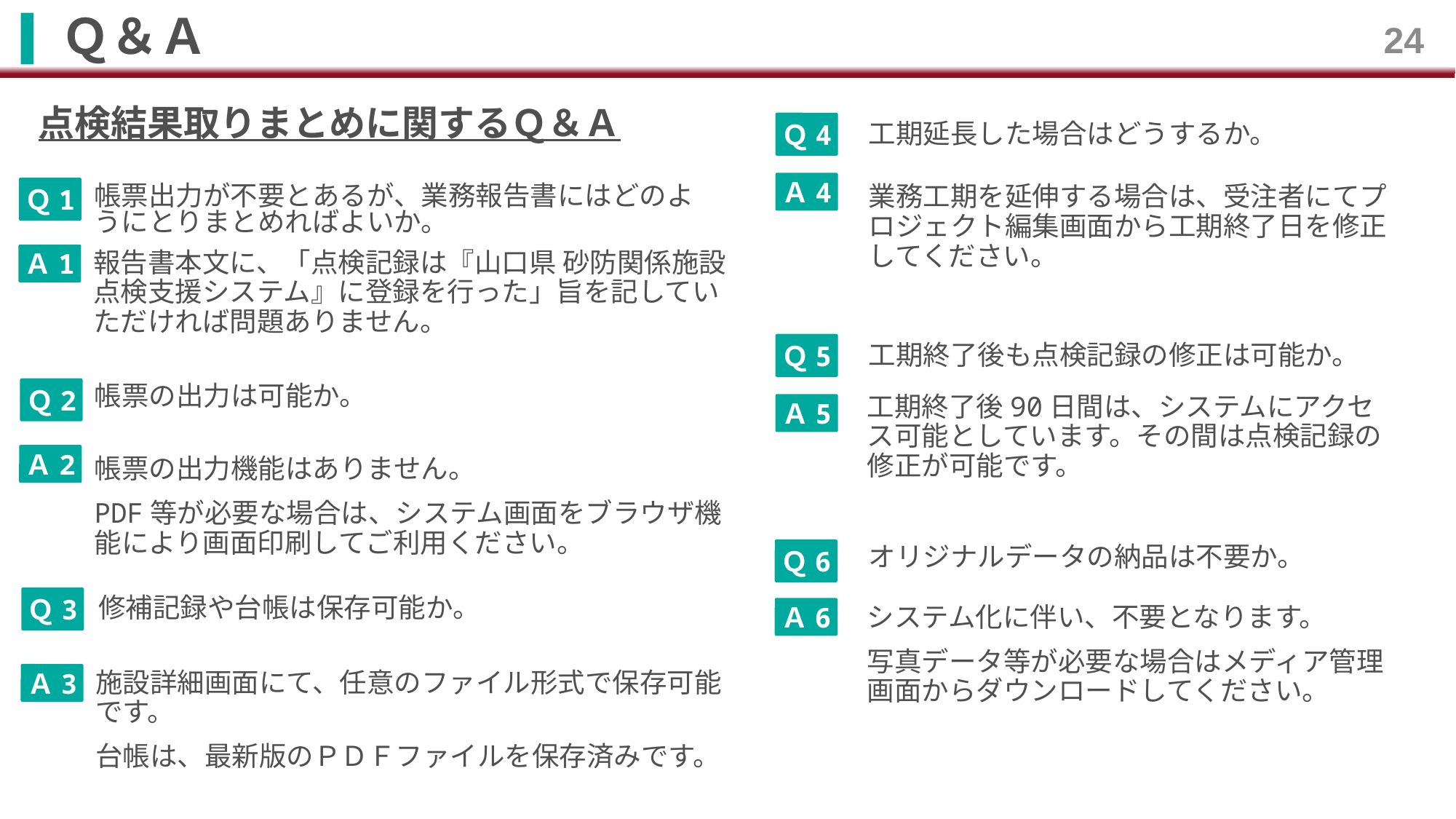

# Ｑ＆Ａ

24
点検結果取りまとめに関するＱ＆Ａ
Ｑ4
工期延長した場合はどうするか。
Ａ4
Ｑ1
業務工期を延伸する場合は、受注者にてプロジェクト編集画面から工期終了日を修正してください。
帳票出力が不要とあるが、業務報告書にはどのようにとりまとめればよいか。
報告書本文に、「点検記録は『山口県 砂防関係施設点検支援システム』に登録を行った」旨を記していただければ問題ありません。
Ａ1
Ｑ5
工期終了後も点検記録の修正は可能か。
Ｑ2
帳票の出力は可能か。
工期終了後90日間は、システムにアクセス可能としています。その間は点検記録の修正が可能です。
Ａ5
Ａ2
帳票の出力機能はありません。
PDF等が必要な場合は、システム画面をブラウザ機能により画面印刷してご利用ください。
Ｑ6
オリジナルデータの納品は不要か。
Ｑ3
修補記録や台帳は保存可能か。
Ａ6
システム化に伴い、不要となります。
写真データ等が必要な場合はメディア管理画面からダウンロードしてください。
施設詳細画面にて、任意のファイル形式で保存可能です。
台帳は、最新版のＰＤＦファイルを保存済みです。
Ａ3